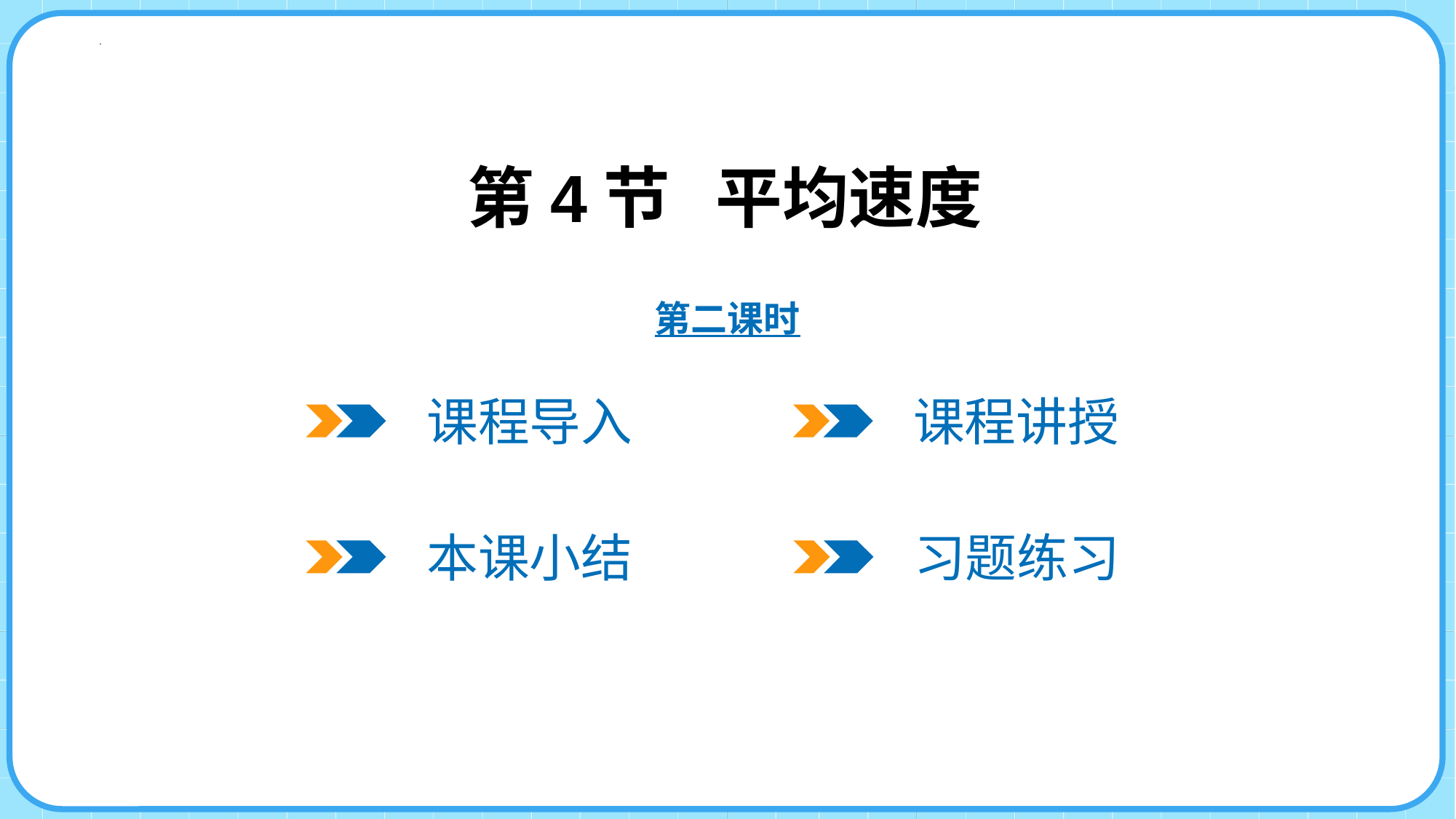

北师大版八年级上册  第二章
第4节   平均速度
第二课时
课程导入

课程讲授

习题练习

本课小结